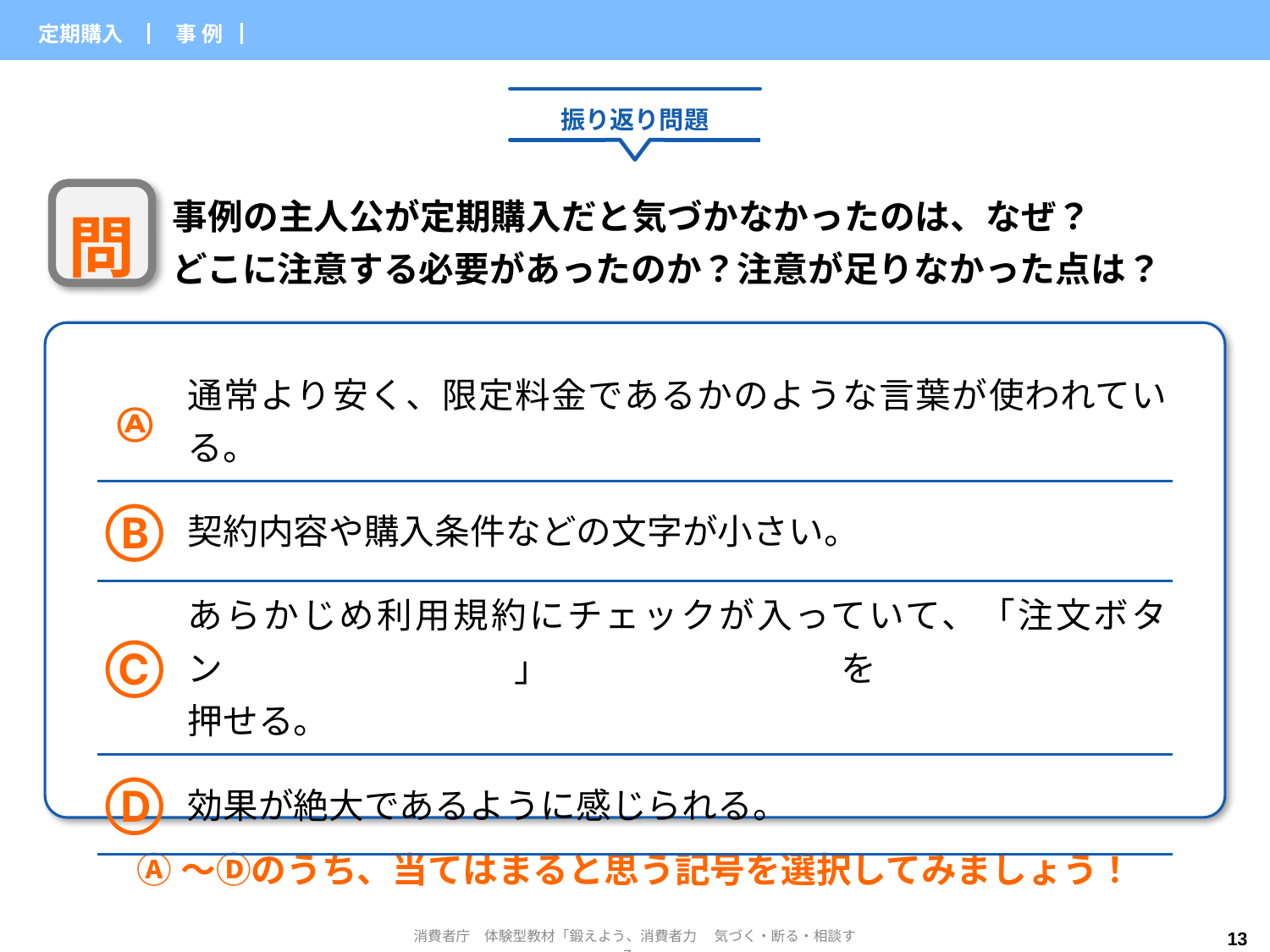

| 定期購入 | ▏事 例▕ |  |
| --- | --- | --- |
振り返り問題

事例の主人公が定期購入だと気づかなかったのは、なぜ？
どこに注意する必要があったのか？注意が足りなかった点は？

問

| Ⓐ | 通常より安く、限定料金であるかのような言葉が使われている。 |
| --- | --- |
| Ⓑ | 契約内容や購入条件などの文字が小さい。 |
| Ⓒ | あらかじめ利用規約にチェックが入っていて、「注文ボタン」を 押せる。 |
| Ⓓ | 効果が絶大であるように感じられる。 |
Ⓐ～Ⓓのうち、当てはまると思う記号を選択してみましょう！